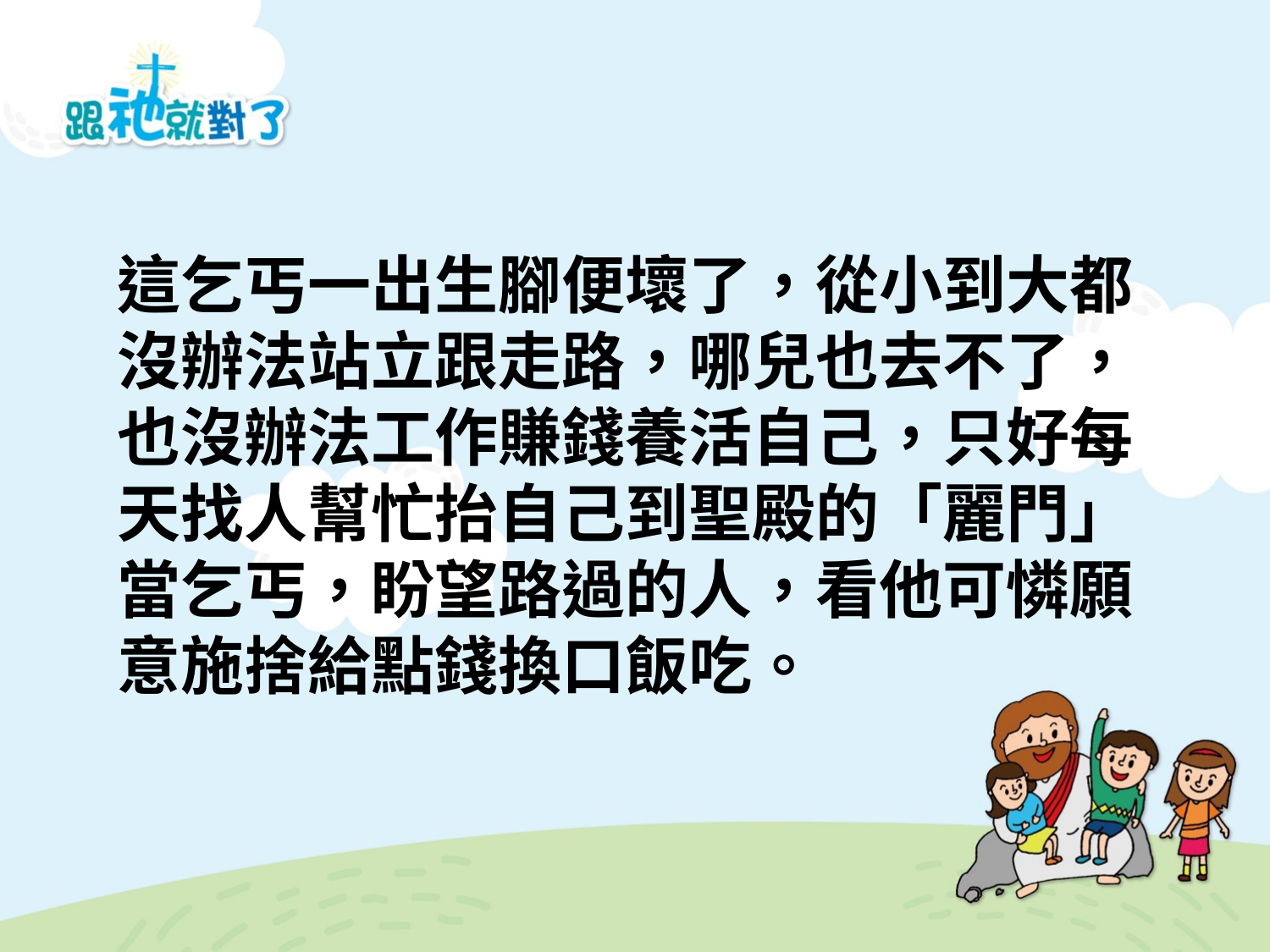

這乞丐一出生腳便壞了，從小到大都沒辦法站立跟走路，哪兒也去不了，也沒辦法工作賺錢養活自己，只好每天找人幫忙抬自己到聖殿的「麗門」當乞丐，盼望路過的人，看他可憐願意施捨給點錢換口飯吃。